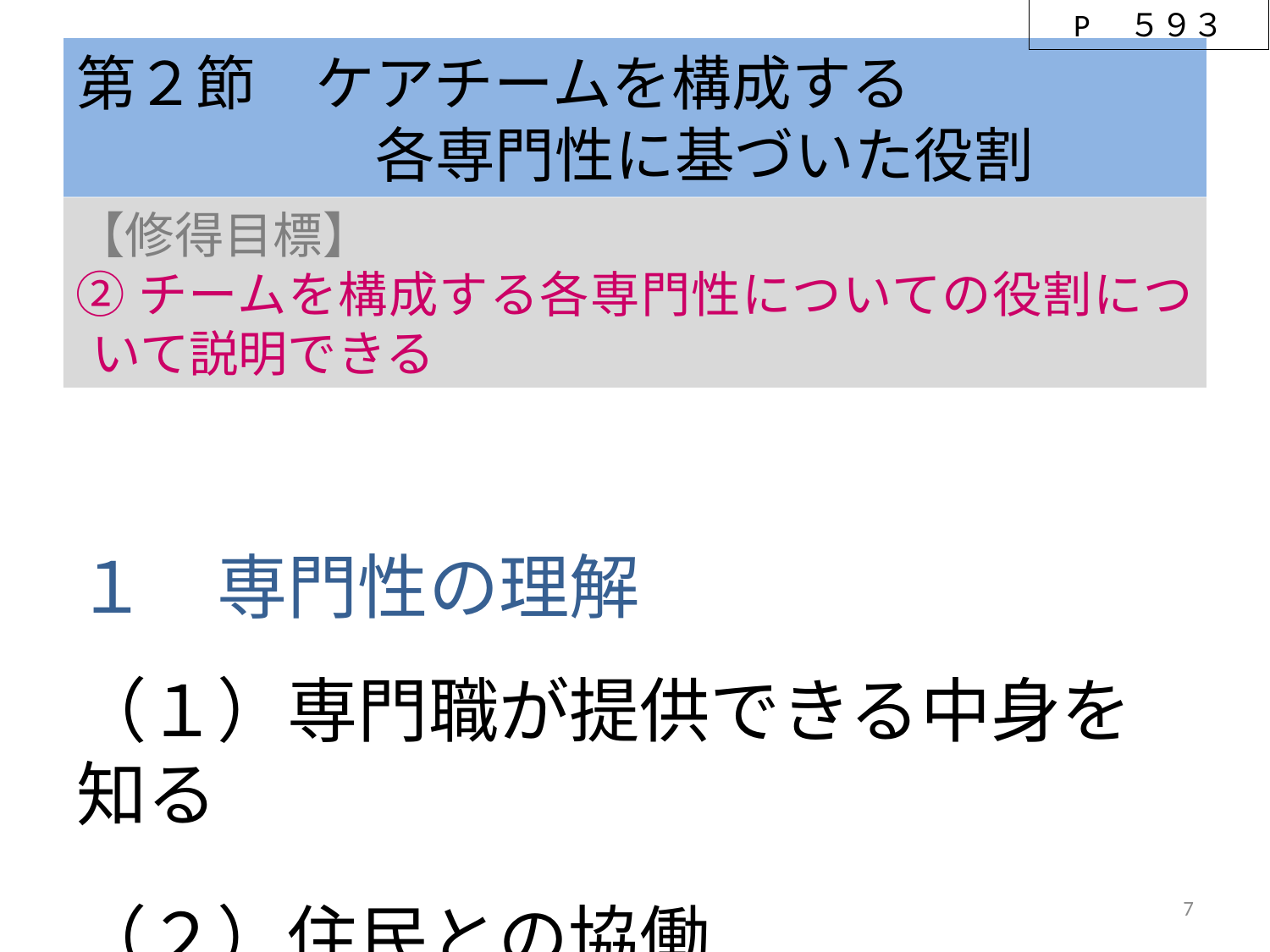

P　５９３
# 第２節　ケアチームを構成する 　　　　　各専門性に基づいた役割
【修得目標】
②チームを構成する各専門性についての役割について説明できる
１　専門性の理解

（１）専門職が提供できる中身を知る

（２）住民との協働
7